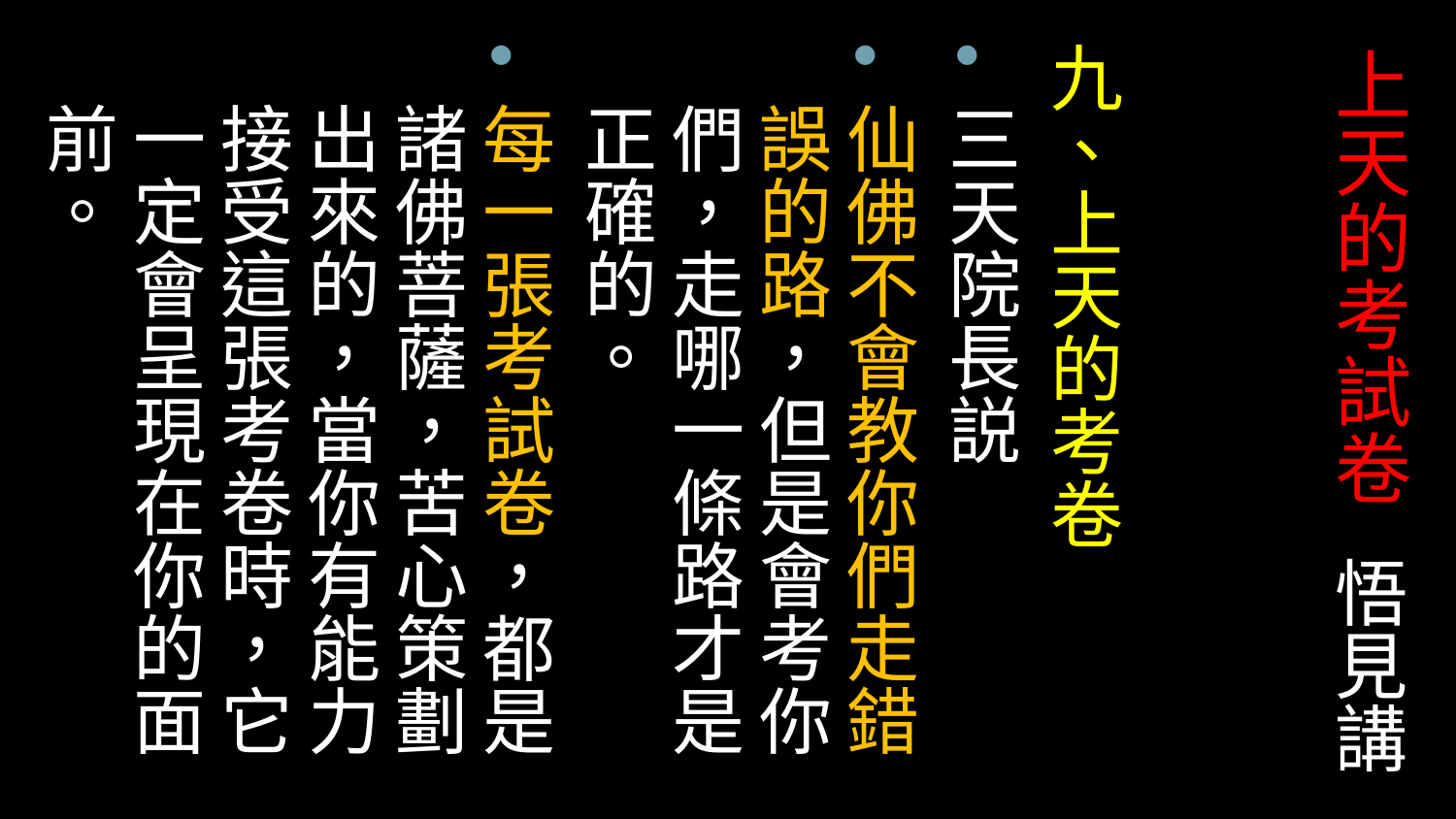

九、上天的考卷
三天院長説
仙佛不會教你們走錯誤的路，但是會考你們，走哪一條路才是正確的。
每一張考試卷，都是諸佛菩薩，苦心策劃出來的，當你有能力接受這張考卷時，它一定會呈現在你的面前。
# 上天的考試卷   悟見講